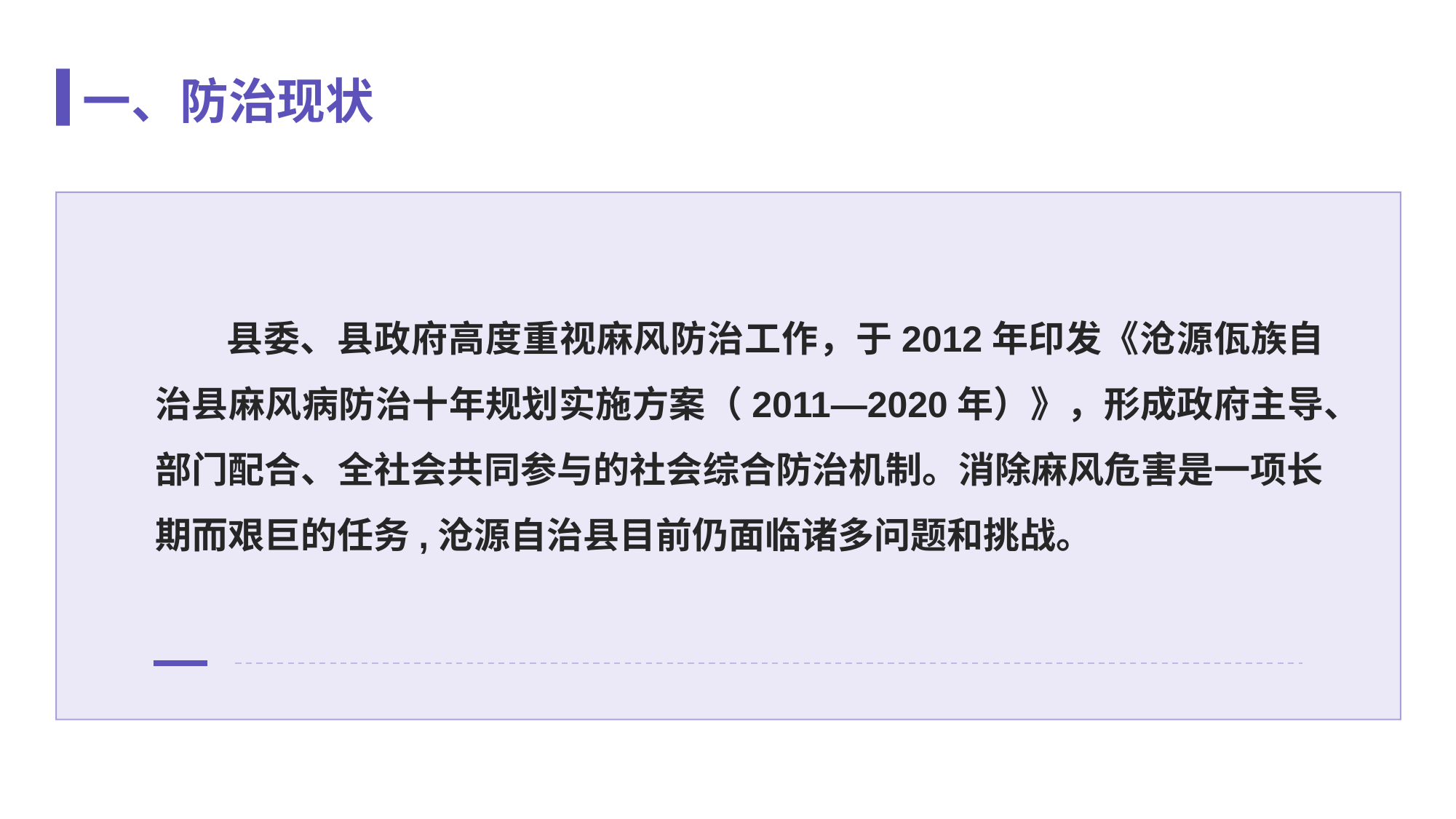

# 一、防治现状

       县委、县政府高度重视麻风防治工作，于2012年印发《沧源佤族自治县麻风病防治十年规划实施方案（2011—2020年）》，形成政府主导、部门配合、全社会共同参与的社会综合防治机制。消除麻风危害是一项长期而艰巨的任务,沧源自治县目前仍面临诸多问题和挑战。